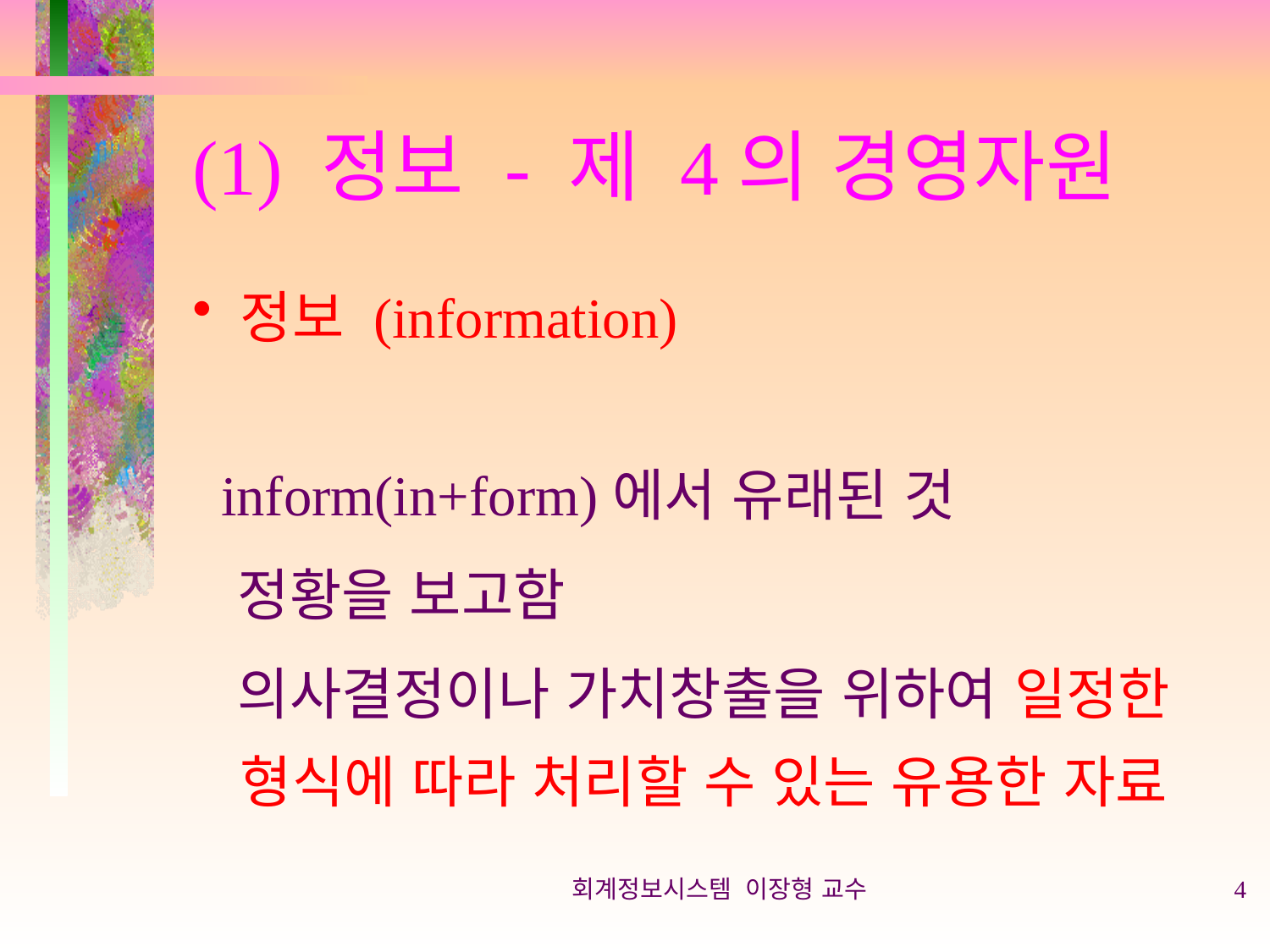

# (1) 정보 - 제 4의 경영자원
정보 (information)

  inform(in+form)에서 유래된 것
  정황을 보고함
  의사결정이나 가치창출을 위하여 일정한 형식에 따라 처리할 수 있는 유용한 자료
회계정보시스템  이장형 교수
4